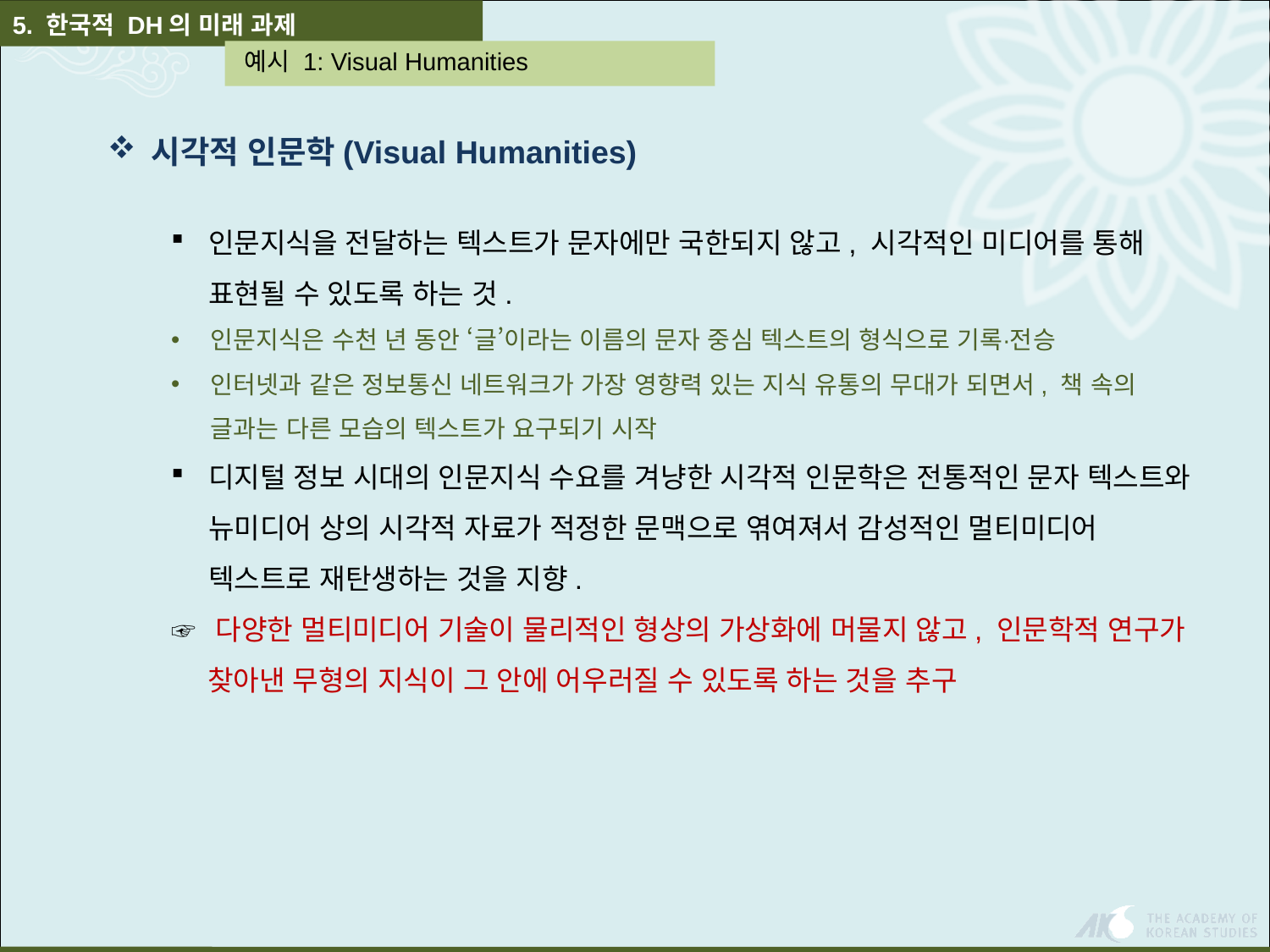

5. 한국적 DH의 미래 과제
 예시 1: Visual Humanities

 시각적 인문학(Visual Humanities)

인문지식을 전달하는 텍스트가 문자에만 국한되지 않고, 시각적인 미디어를 통해 표현될 수 있도록 하는 것.
인문지식은 수천 년 동안 ‘글’이라는 이름의 문자 중심 텍스트의 형식으로 기록∙전승
인터넷과 같은 정보통신 네트워크가 가장 영향력 있는 지식 유통의 무대가 되면서, 책 속의 글과는 다른 모습의 텍스트가 요구되기 시작
디지털 정보 시대의 인문지식 수요를 겨냥한 시각적 인문학은 전통적인 문자 텍스트와 뉴미디어 상의 시각적 자료가 적정한 문맥으로 엮여져서 감성적인 멀티미디어 텍스트로 재탄생하는 것을 지향.
☞  다양한 멀티미디어 기술이 물리적인 형상의 가상화에 머물지 않고, 인문학적 연구가 찾아낸 무형의 지식이 그 안에 어우러질 수 있도록 하는 것을 추구